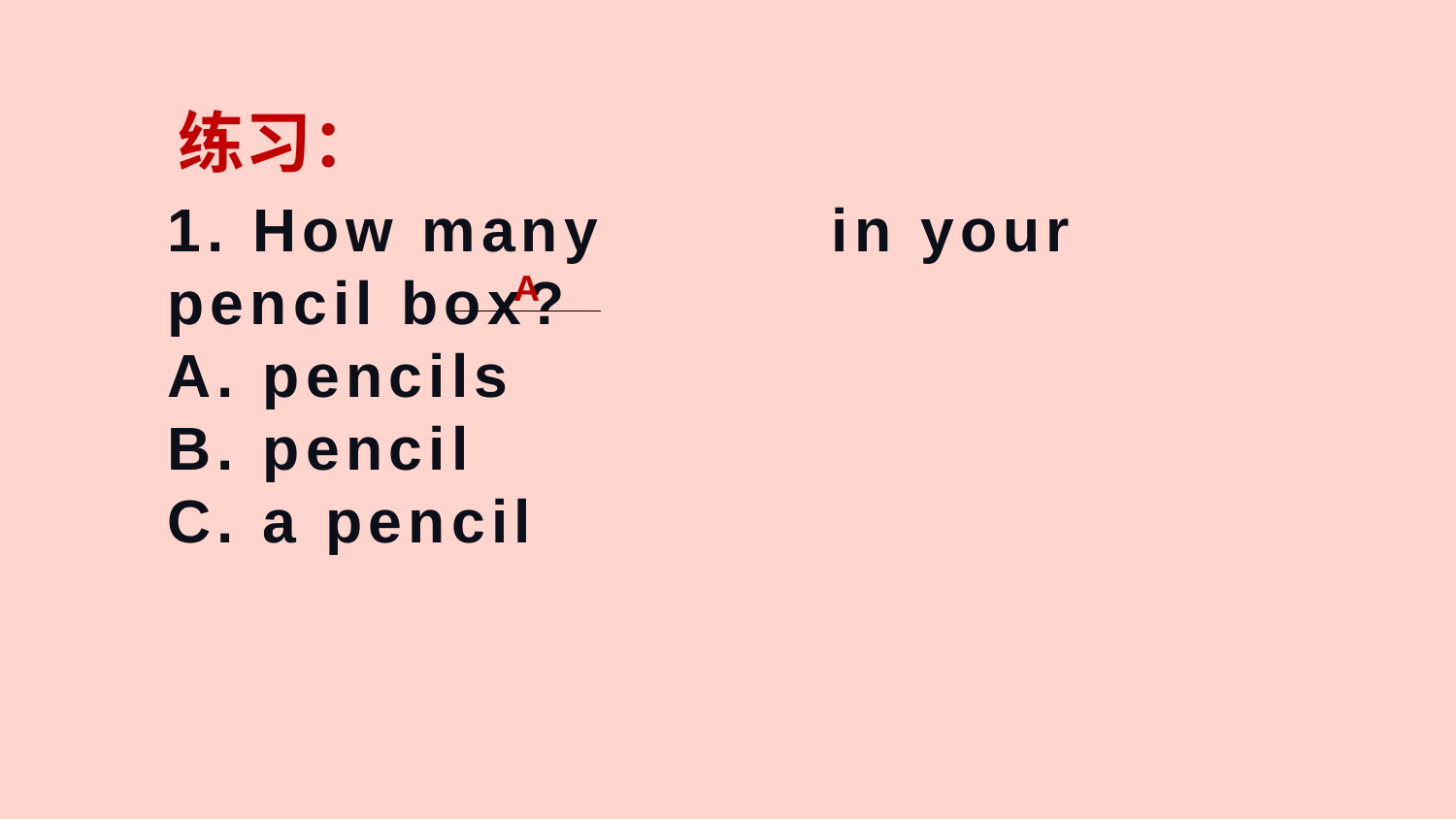

练习：
# 1. How many          in your pencil box? A. pencils B. pencil C. a pencil
A